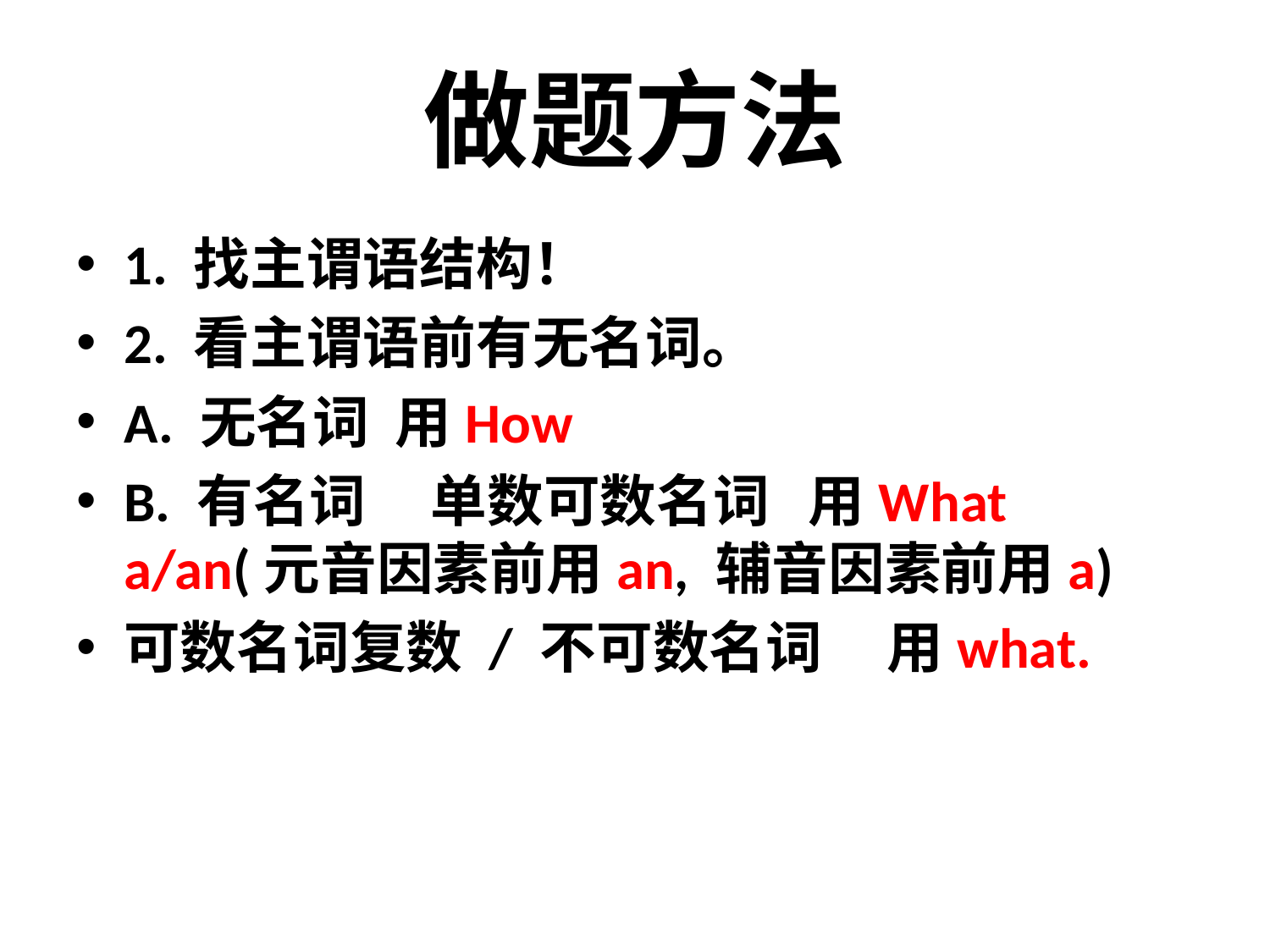

# 做题方法
1. 找主谓语结构！
2. 看主谓语前有无名词。
A. 无名词  用How
B. 有名词     单数可数名词   用What a/an(元音因素前用an, 辅音因素前用a)
可数名词复数 / 不可数名词     用what.